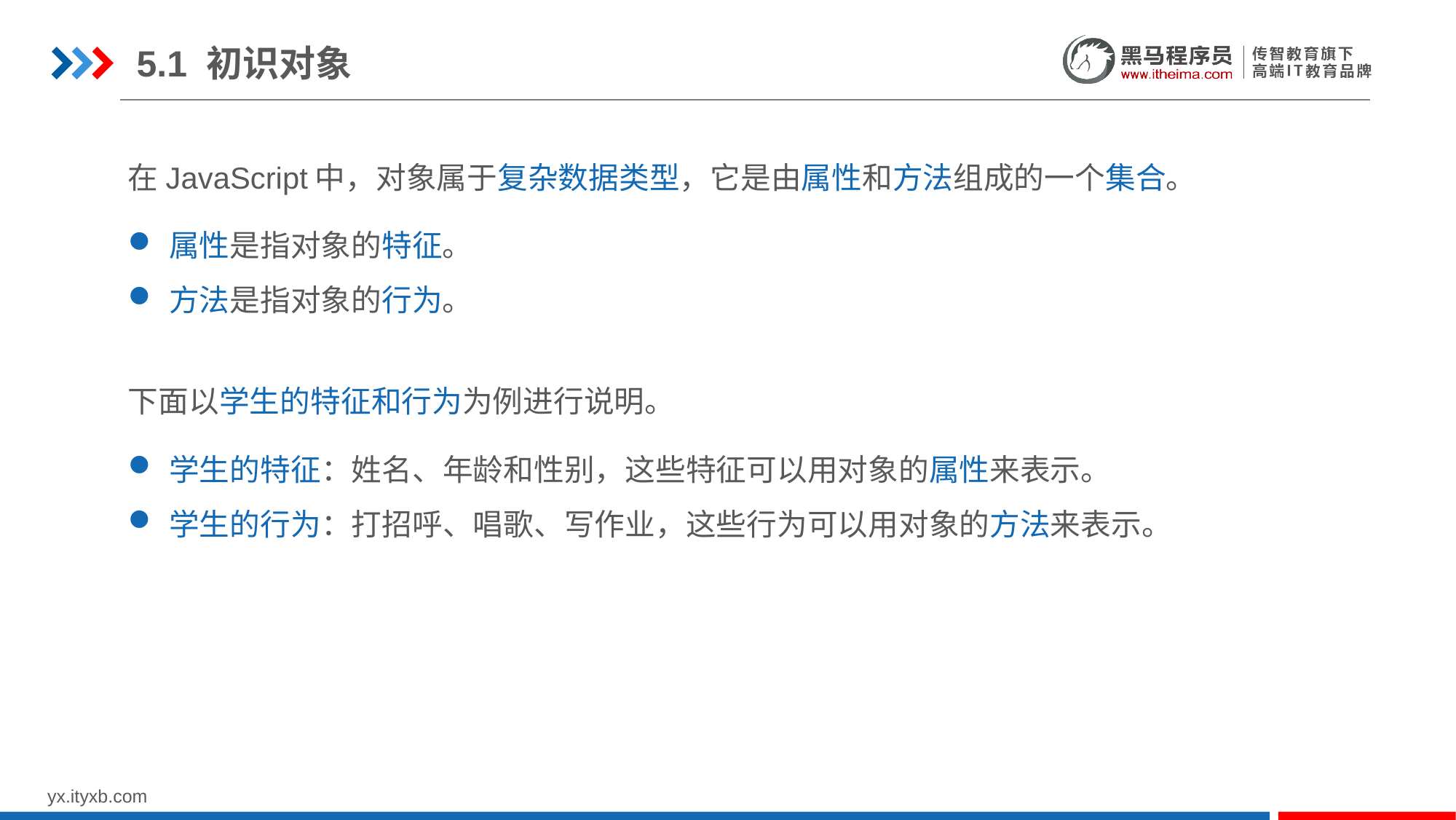

5.1 初识对象

在JavaScript中，对象属于复杂数据类型，它是由属性和方法组成的一个集合。

属性是指对象的特征。
方法是指对象的行为。

下面以学生的特征和行为为例进行说明。

学生的特征：姓名、年龄和性别，这些特征可以用对象的属性来表示。
学生的行为：打招呼、唱歌、写作业，这些行为可以用对象的方法来表示。